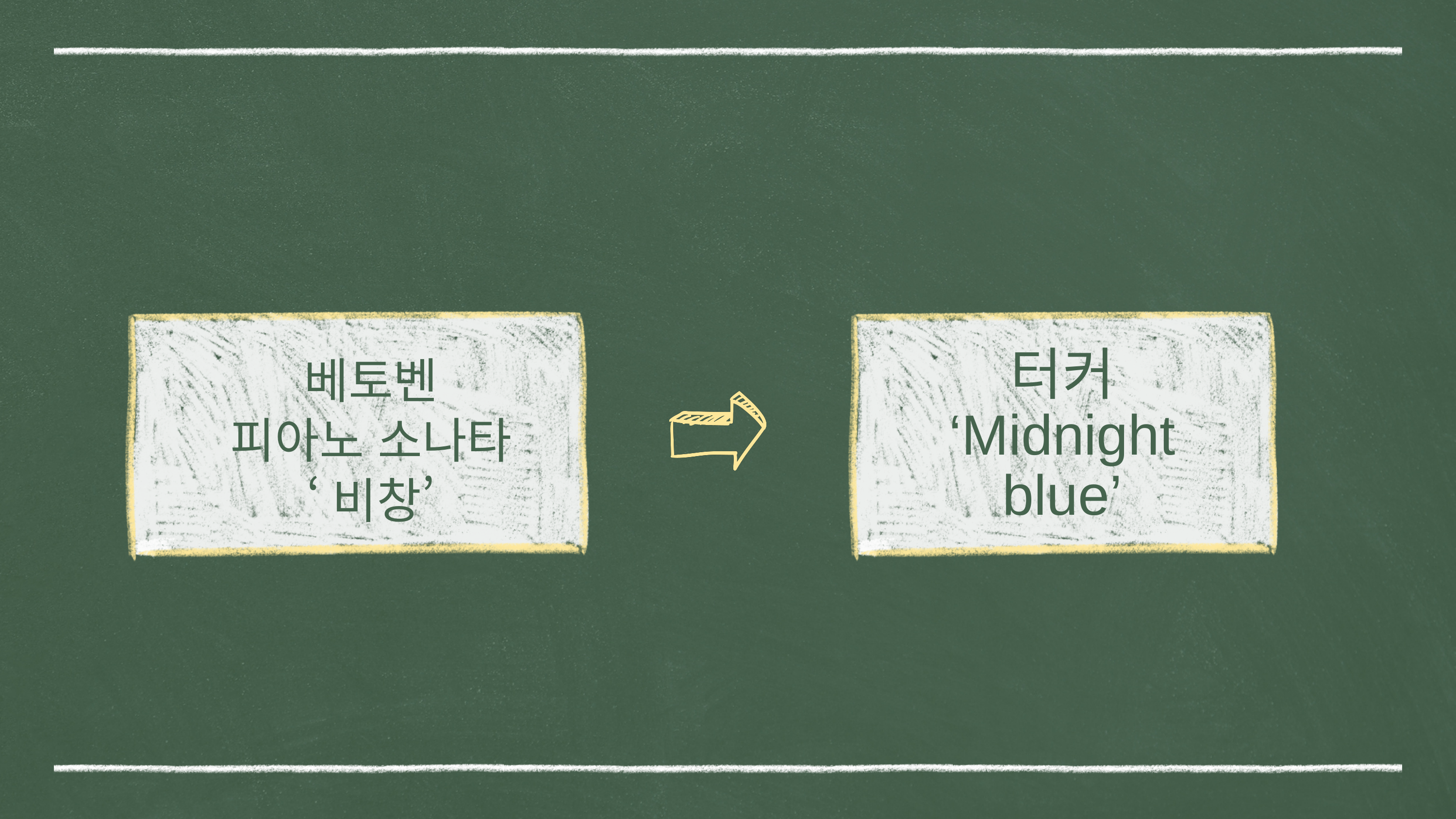

베토벤
피아노 소나타
‘비창’

터커
‘Midnight
blue’